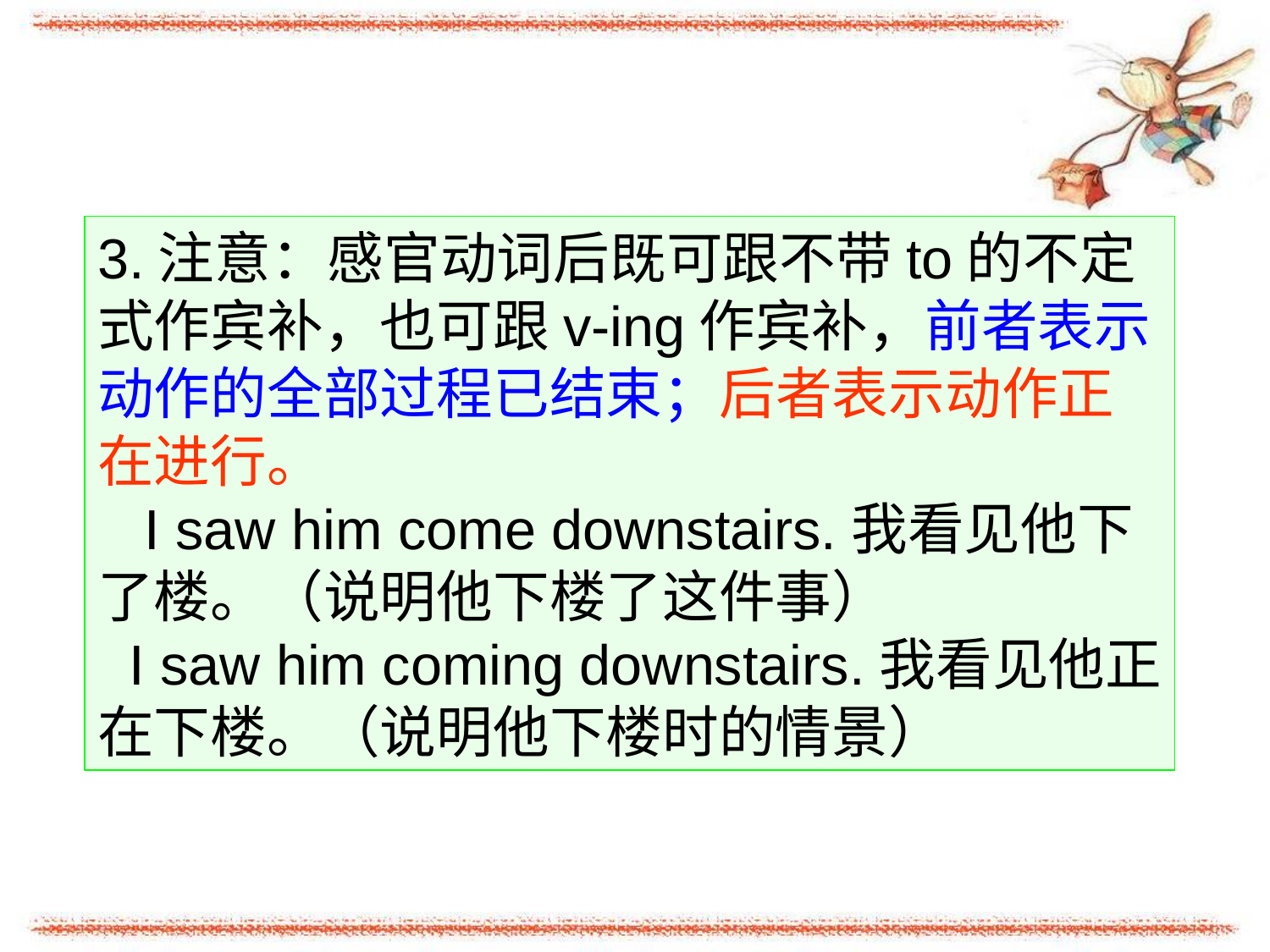

3.注意：感官动词后既可跟不带to的不定式作宾补，也可跟v-ing作宾补，前者表示动作的全部过程已结束；后者表示动作正在进行。
   I saw him come downstairs.我看见他下了楼。（说明他下楼了这件事）
  I saw him coming downstairs.我看见他正在下楼。（说明他下楼时的情景）